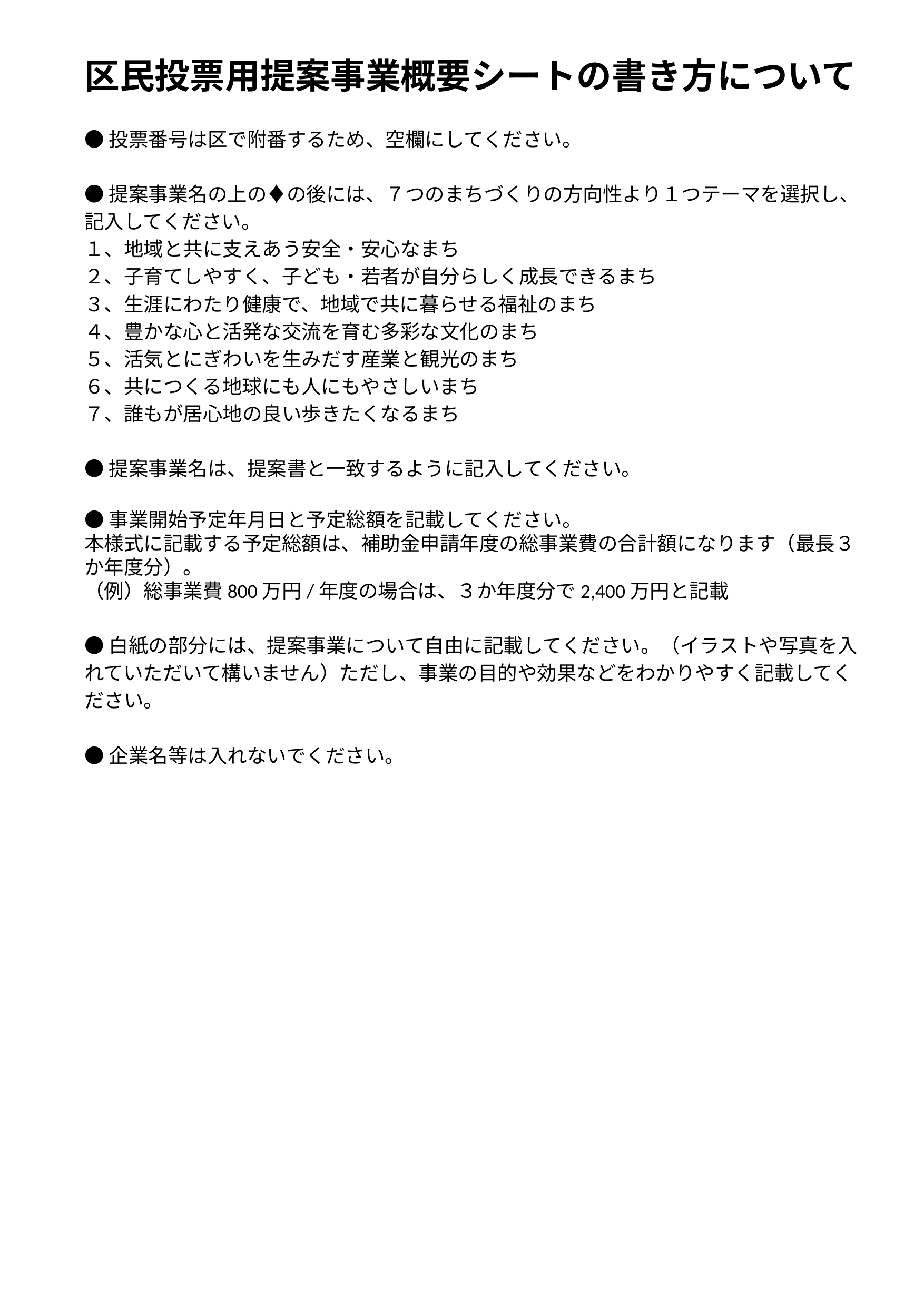

区民投票用提案事業概要シートの書き方について

●投票番号は区で附番するため、空欄にしてください。

●提案事業名の上の♦の後には、７つのまちづくりの方向性より１つテーマを選択し、記入してください。
１、地域と共に支えあう安全・安心なまち
２、子育てしやすく、子ども・若者が自分らしく成長できるまち
３、生涯にわたり健康で、地域で共に暮らせる福祉のまち
４、豊かな心と活発な交流を育む多彩な文化のまち
５、活気とにぎわいを生みだす産業と観光のまち
６、共につくる地球にも人にもやさしいまち
７、誰もが居心地の良い歩きたくなるまち

●提案事業名は、提案書と一致するように記入してください。

●事業開始予定年月日と予定総額を記載してください。
本様式に記載する予定総額は、補助金申請年度の総事業費の合計額になります（最長３か年度分）。
（例）総事業費800万円/年度の場合は、３か年度分で2,400万円と記載

●白紙の部分には、提案事業について自由に記載してください。（イラストや写真を入れていただいて構いません）ただし、事業の目的や効果などをわかりやすく記載してください。

●企業名等は入れないでください。